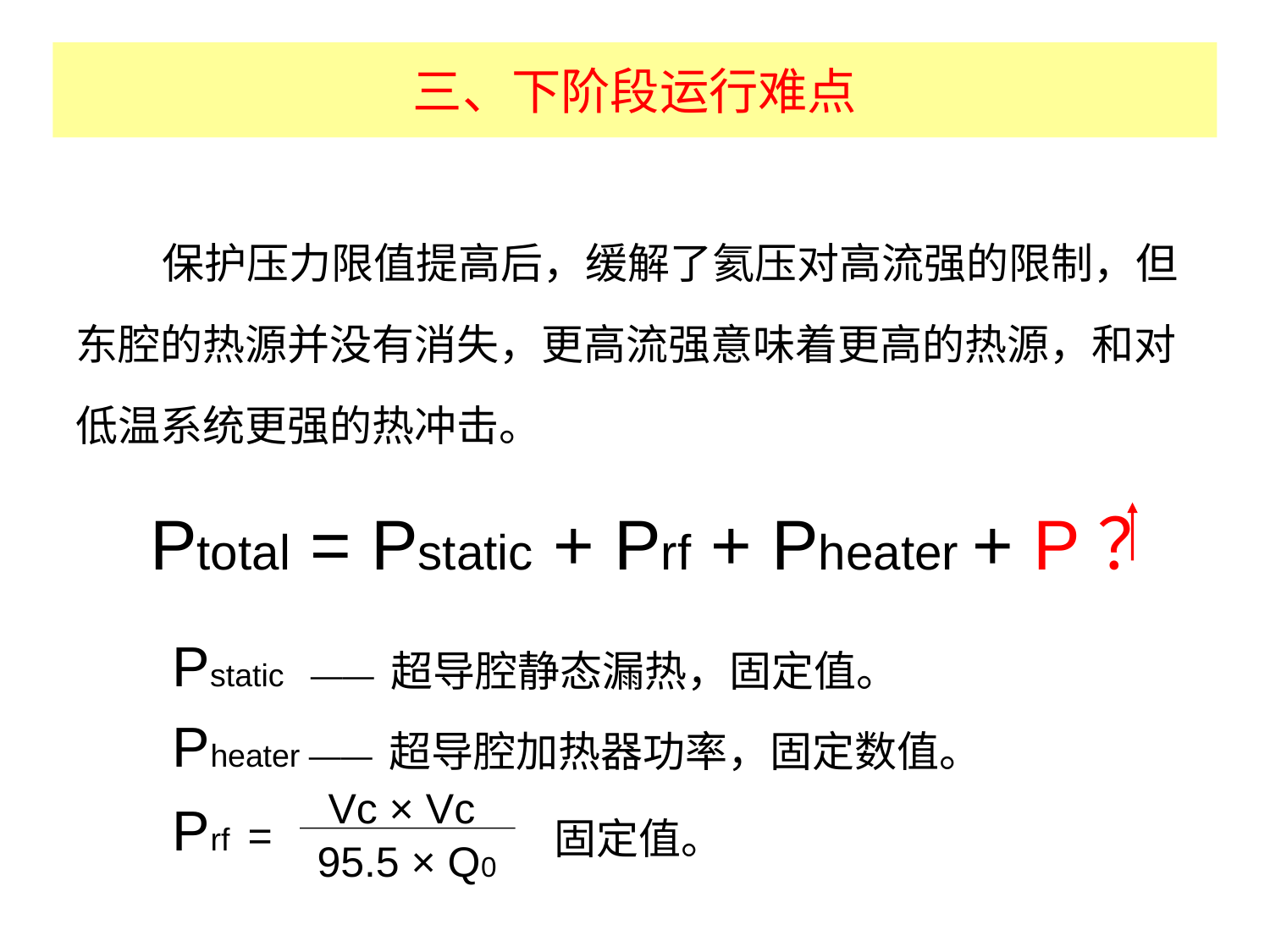

三、下阶段运行难点

        保护压力限值提高后，缓解了氦压对高流强的限制，但东腔的热源并没有消失，更高流强意味着更高的热源，和对低温系统更强的热冲击。
Ptotal = Pstatic + Prf + Pheater + P？

Pstatic   —— 超导腔静态漏热，固定值。
Pheater —— 超导腔加热器功率，固定数值。
Vc × Vc
Prf  =
95.5 × Q0

固定值。